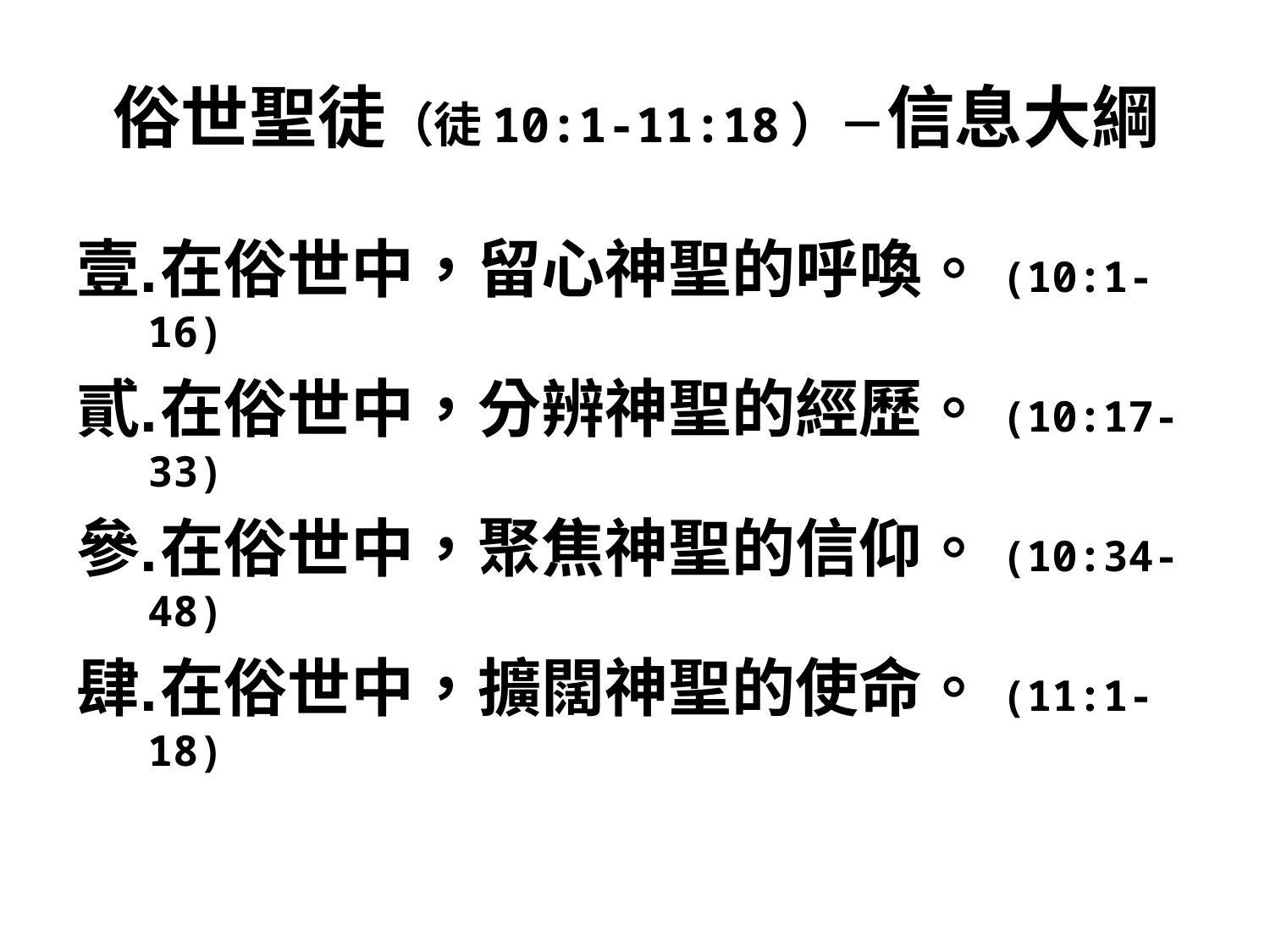

# 俗世聖徒（徒10:1-11:18）－信息大綱
在俗世中，留心神聖的呼喚。(10:1-16)
在俗世中，分辨神聖的經歷。(10:17-33)
在俗世中，聚焦神聖的信仰。(10:34-48)
在俗世中，擴闊神聖的使命。(11:1-18)